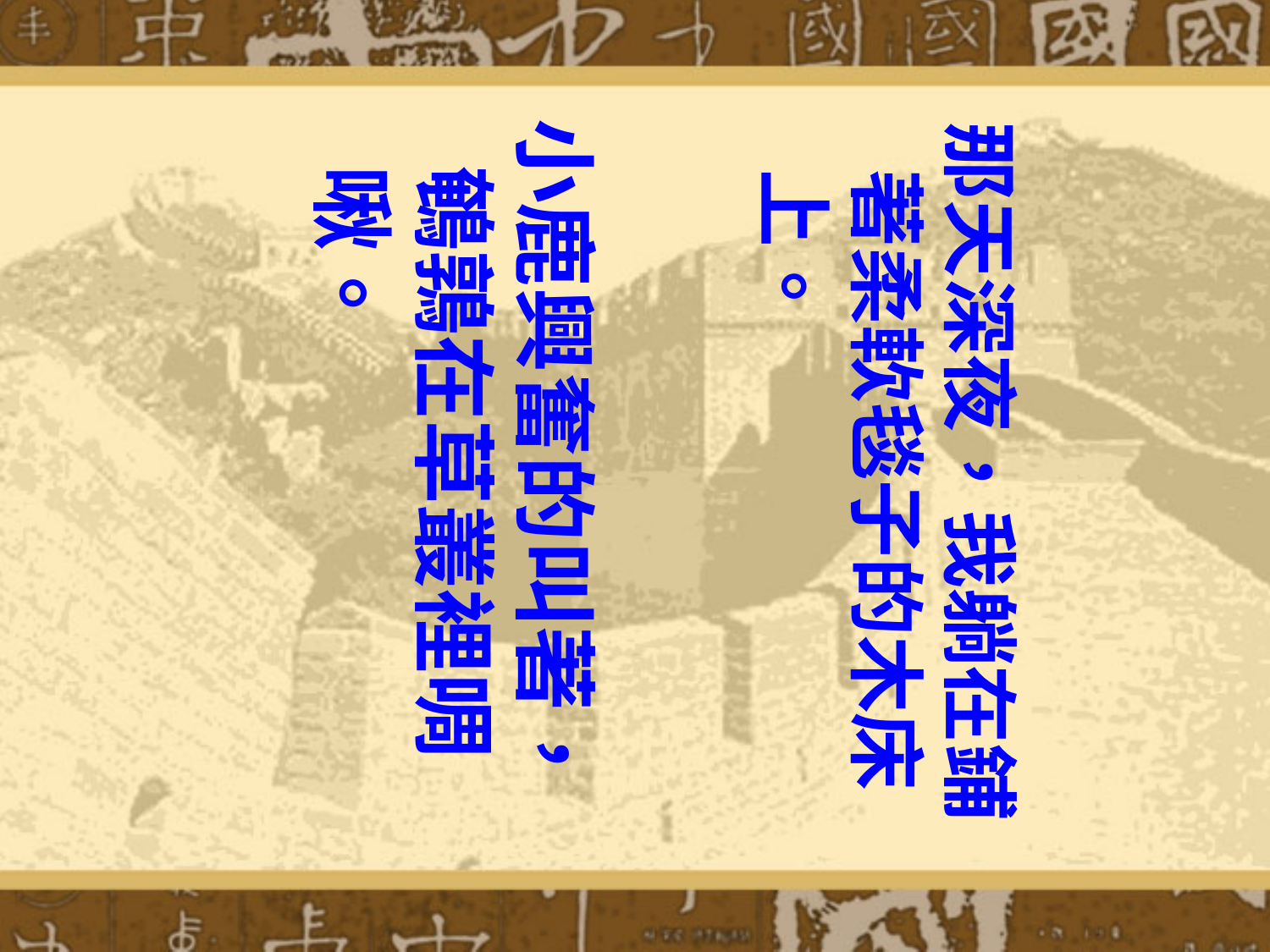

小鹿興奮的叫著，鵪鶉在草叢裡啁啾。
那天深夜，我躺在鋪著柔軟毯子的木床上。